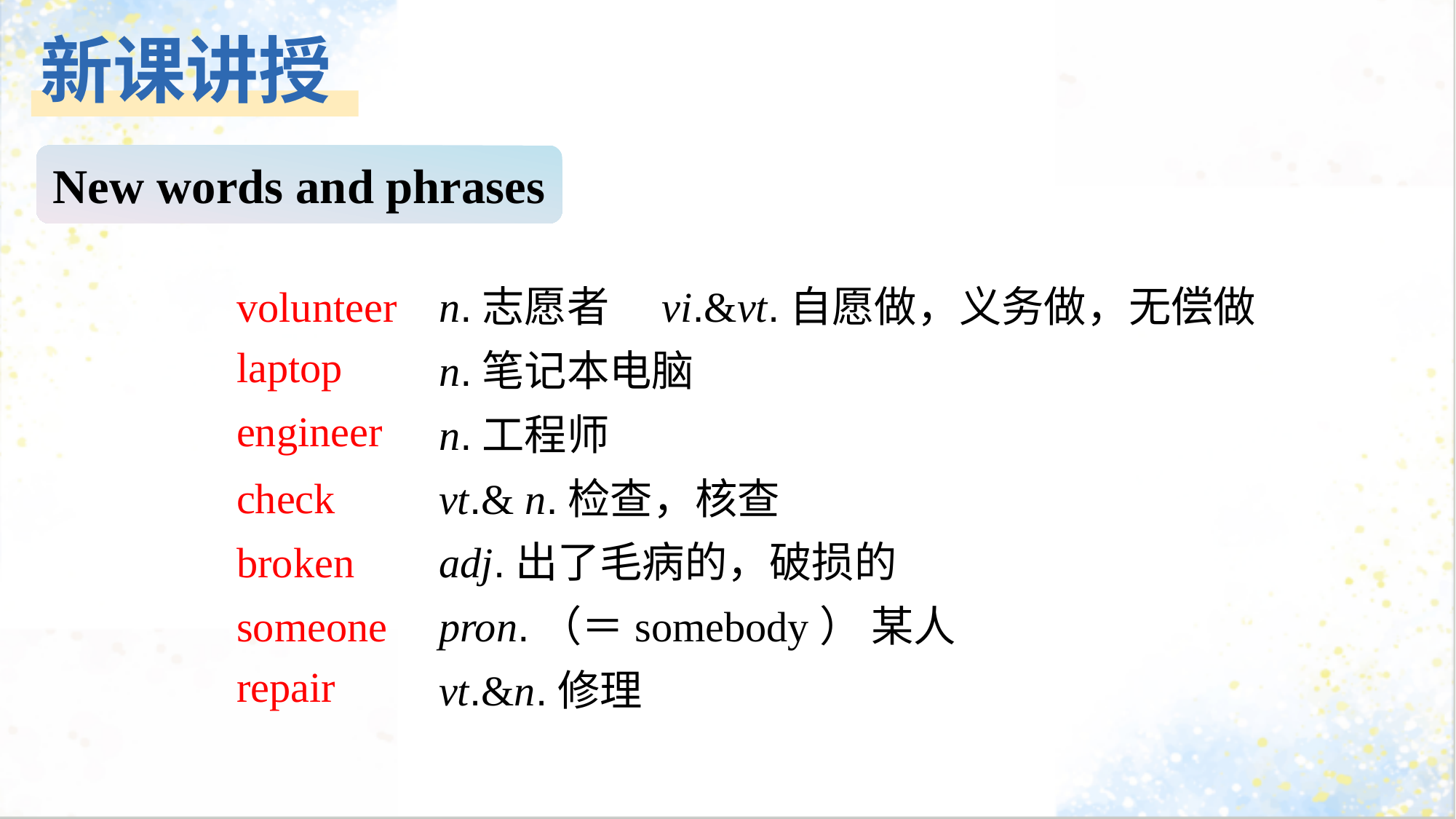

新课讲授

New words and phrases
volunteer
n.志愿者　vi.&vt.自愿做，义务做，无偿做
laptop
n.笔记本电脑
engineer
n.工程师
check
vt.& n.检查，核查
broken
adj.出了毛病的，破损的
someone
pron.（＝somebody） 某人
repair
vt.&n.修理